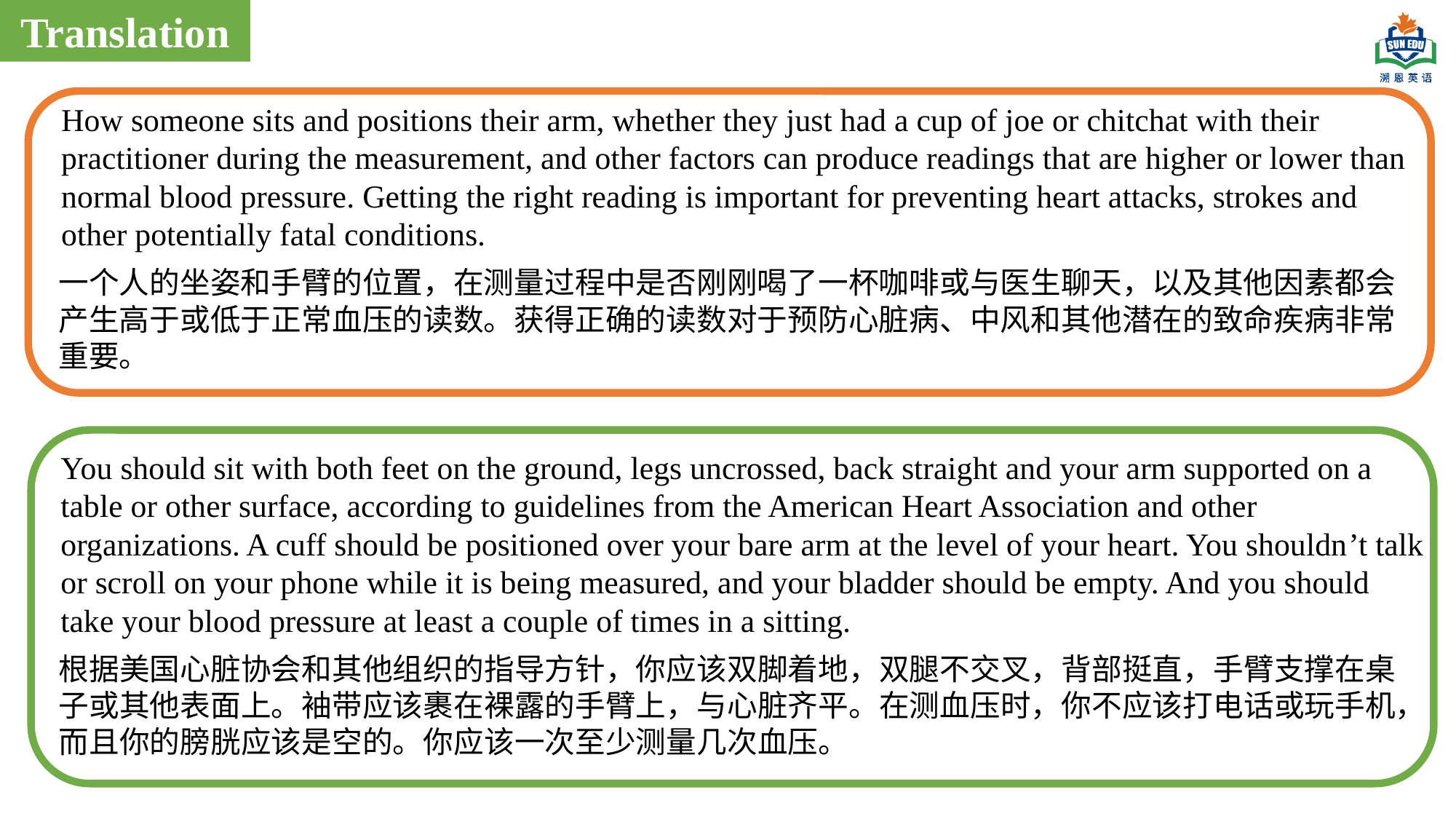

Translation

How someone sits and positions their arm, whether they just had a cup of joe or chitchat with their practitioner during the measurement, and other factors can produce readings that are higher or lower than normal blood pressure. Getting the right reading is important for preventing heart attacks, strokes and other potentially fatal conditions.
一个人的坐姿和手臂的位置，在测量过程中是否刚刚喝了一杯咖啡或与医生聊天，以及其他因素都会产生高于或低于正常血压的读数。获得正确的读数对于预防心脏病、中风和其他潜在的致命疾病非常重要。

You should sit with both feet on the ground, legs uncrossed, back straight and your arm supported on a table or other surface, according to guidelines from the American Heart Association and other organizations. A cuff should be positioned over your bare arm at the level of your heart. You shouldn’t talk or scroll on your phone while it is being measured, and your bladder should be empty. And you should take your blood pressure at least a couple of times in a sitting.
根据美国心脏协会和其他组织的指导方针，你应该双脚着地，双腿不交叉，背部挺直，手臂支撑在桌子或其他表面上。袖带应该裹在裸露的手臂上，与心脏齐平。在测血压时，你不应该打电话或玩手机，而且你的膀胱应该是空的。你应该一次至少测量几次血压。